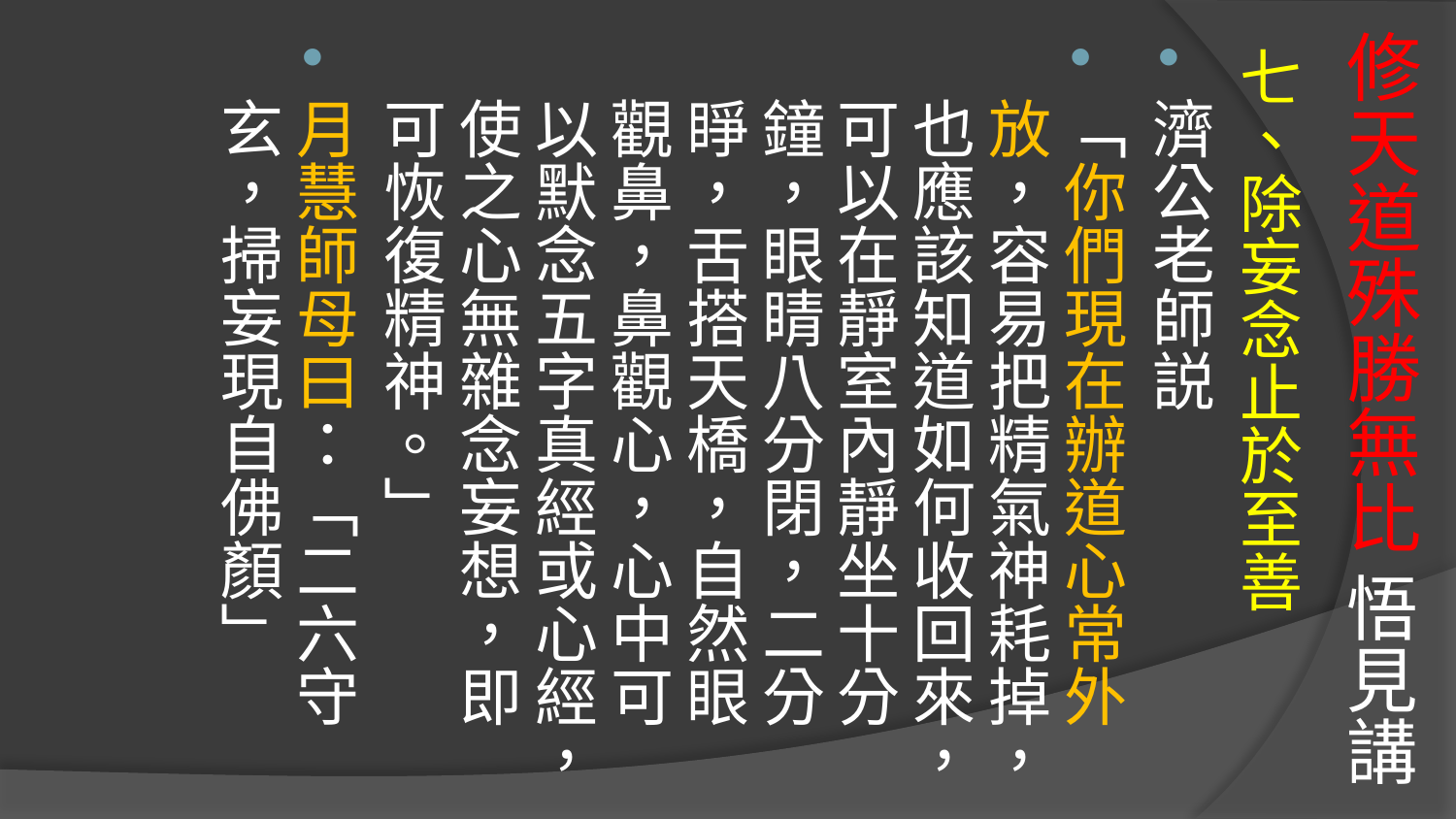

# 修天道殊勝無比 悟見講
七、除妄念止於至善
濟公老師説
「你們現在辦道心常外放，容易把精氣神耗掉，也應該知道如何收回來，可以在靜室內靜坐十分鐘，眼睛八分閉，二分睜，舌搭天橋，自然眼觀鼻，鼻觀心，心中可以默念五字真經或心經，使之心無雜念妄想，即可恢復精神。」
月慧師母曰：「二六守玄，掃妄現自佛顏」